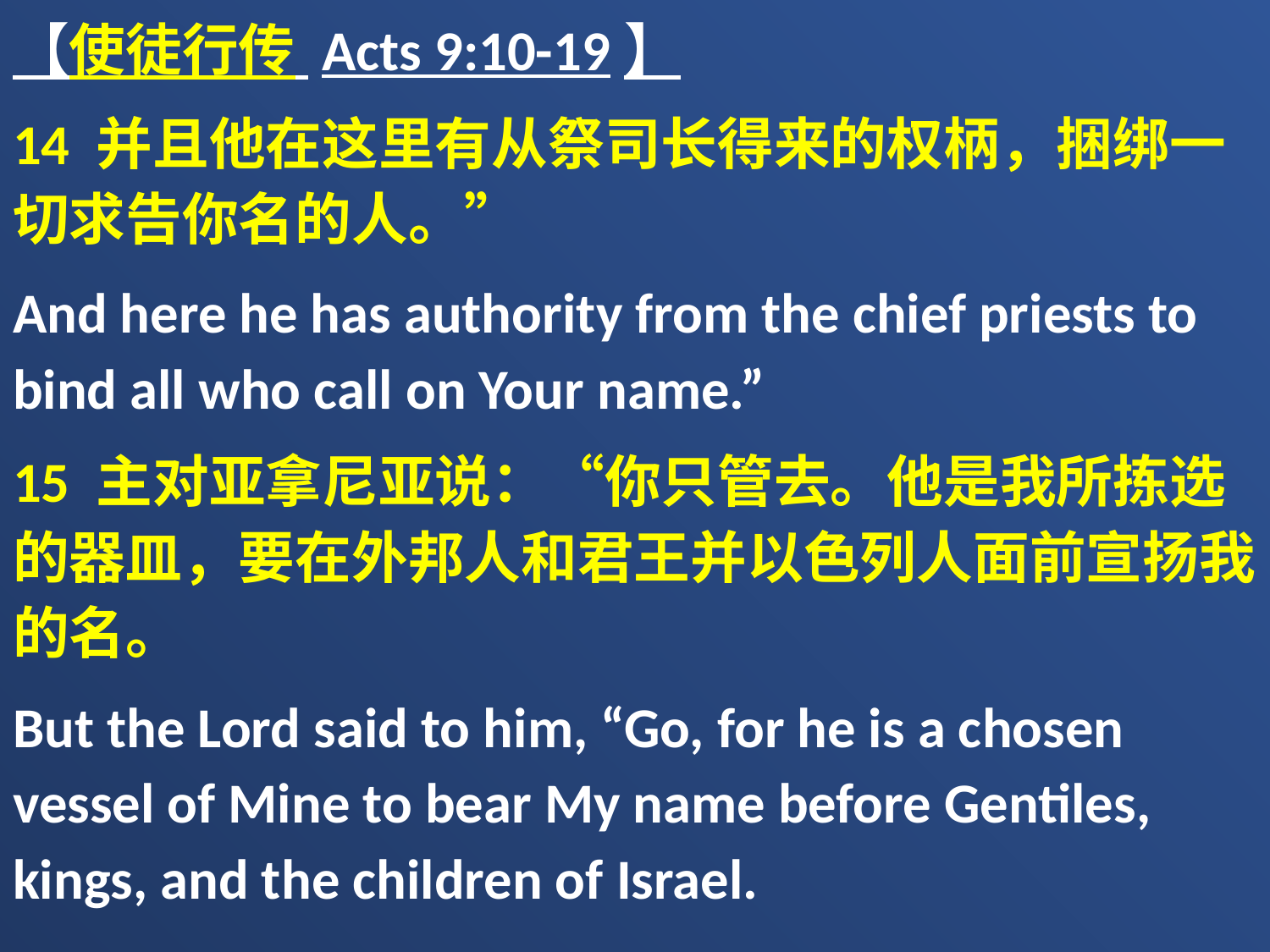

【使徒行传 Acts 9:10-19】
14 并且他在这里有从祭司长得来的权柄，捆绑一切求告你名的人。”
And here he has authority from the chief priests to bind all who call on Your name.”
15 主对亚拿尼亚说：“你只管去。他是我所拣选的器皿，要在外邦人和君王并以色列人面前宣扬我的名。
But the Lord said to him, “Go, for he is a chosen vessel of Mine to bear My name before Gentiles, kings, and the children of Israel.